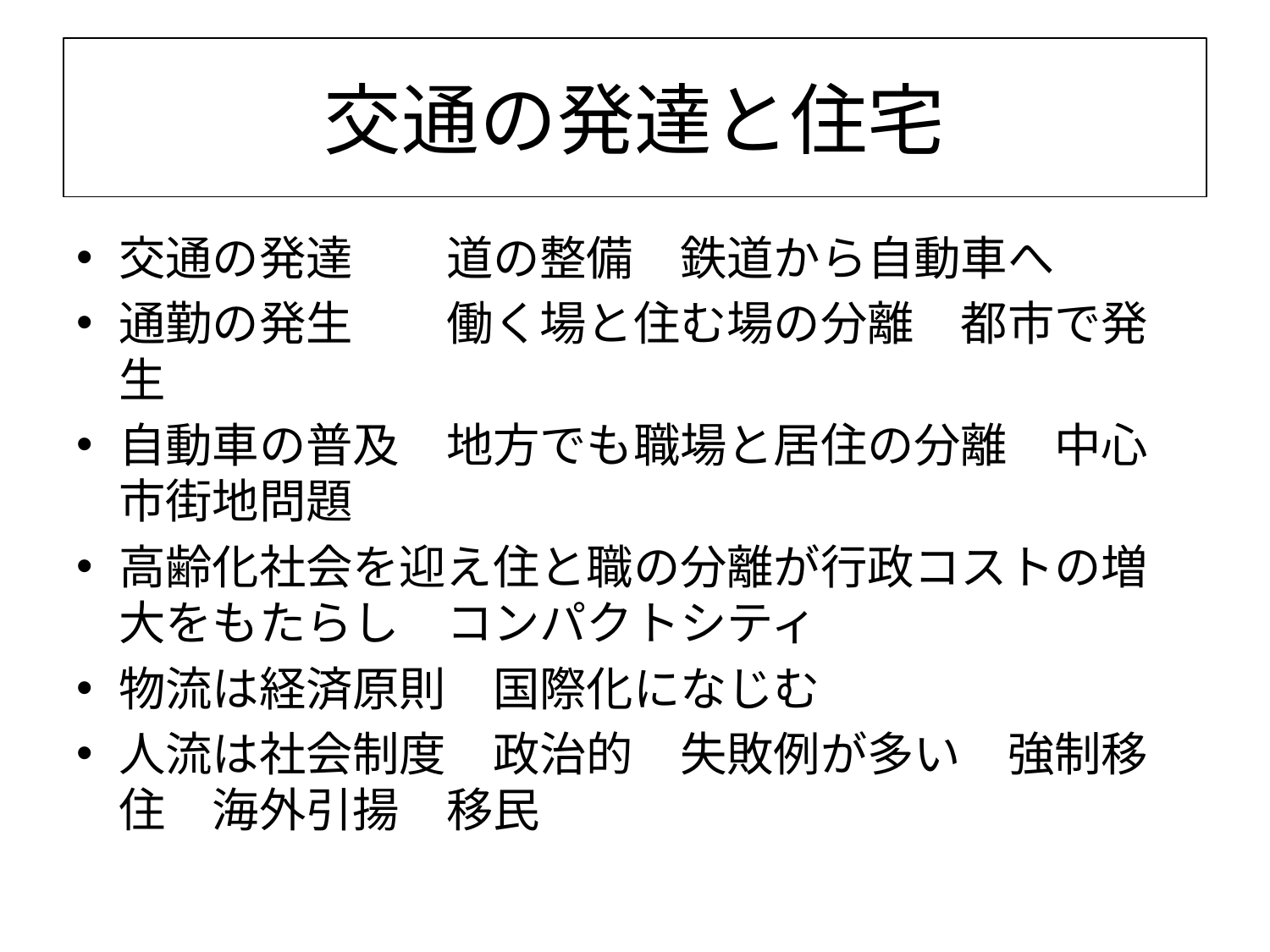

# 交通の発達と住宅
交通の発達　　道の整備　鉄道から自動車へ
通勤の発生　　働く場と住む場の分離　都市で発生
自動車の普及　地方でも職場と居住の分離　中心市街地問題
高齢化社会を迎え住と職の分離が行政コストの増大をもたらし　コンパクトシティ
物流は経済原則　国際化になじむ
人流は社会制度　政治的　失敗例が多い　強制移住　海外引揚　移民